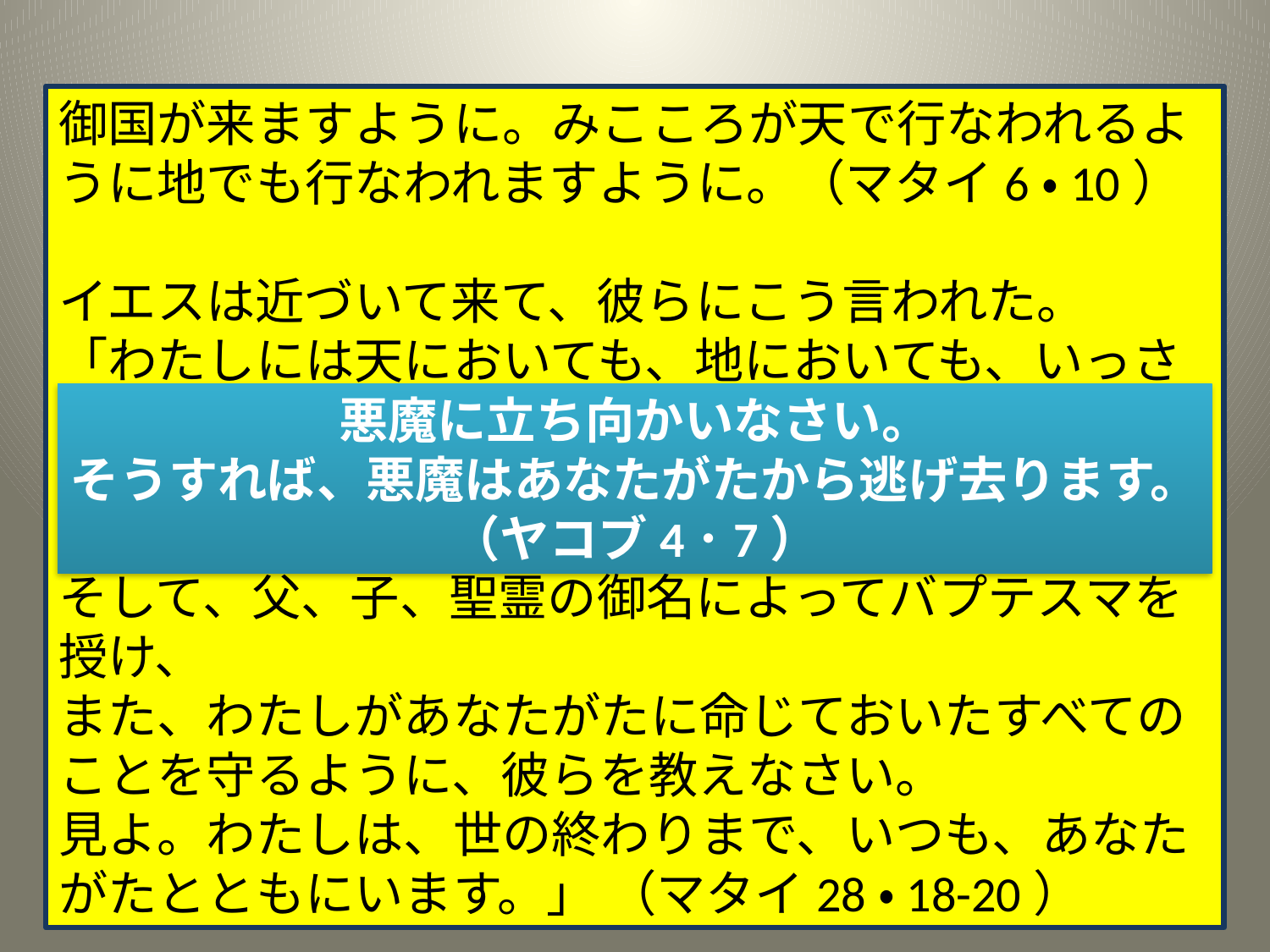

御国が来ますように。みこころが天で行なわれるように地でも行なわれますように。（マタイ6・10）

イエスは近づいて来て、彼らにこう言われた。
「わたしには天においても、地においても、いっさいの権威が与えられています。
それゆえ、あなたがたは行って、あらゆる国の人々を弟子としなさい。
そして、父、子、聖霊の御名によってバプテスマを授け、
また、わたしがあなたがたに命じておいたすべてのことを守るように、彼らを教えなさい。
見よ。わたしは、世の終わりまで、いつも、あなたがたとともにいます。」 （マタイ28・18-20）
悪魔に立ち向かいなさい。
そうすれば、悪魔はあなたがたから逃げ去ります。
（ヤコブ4･7）